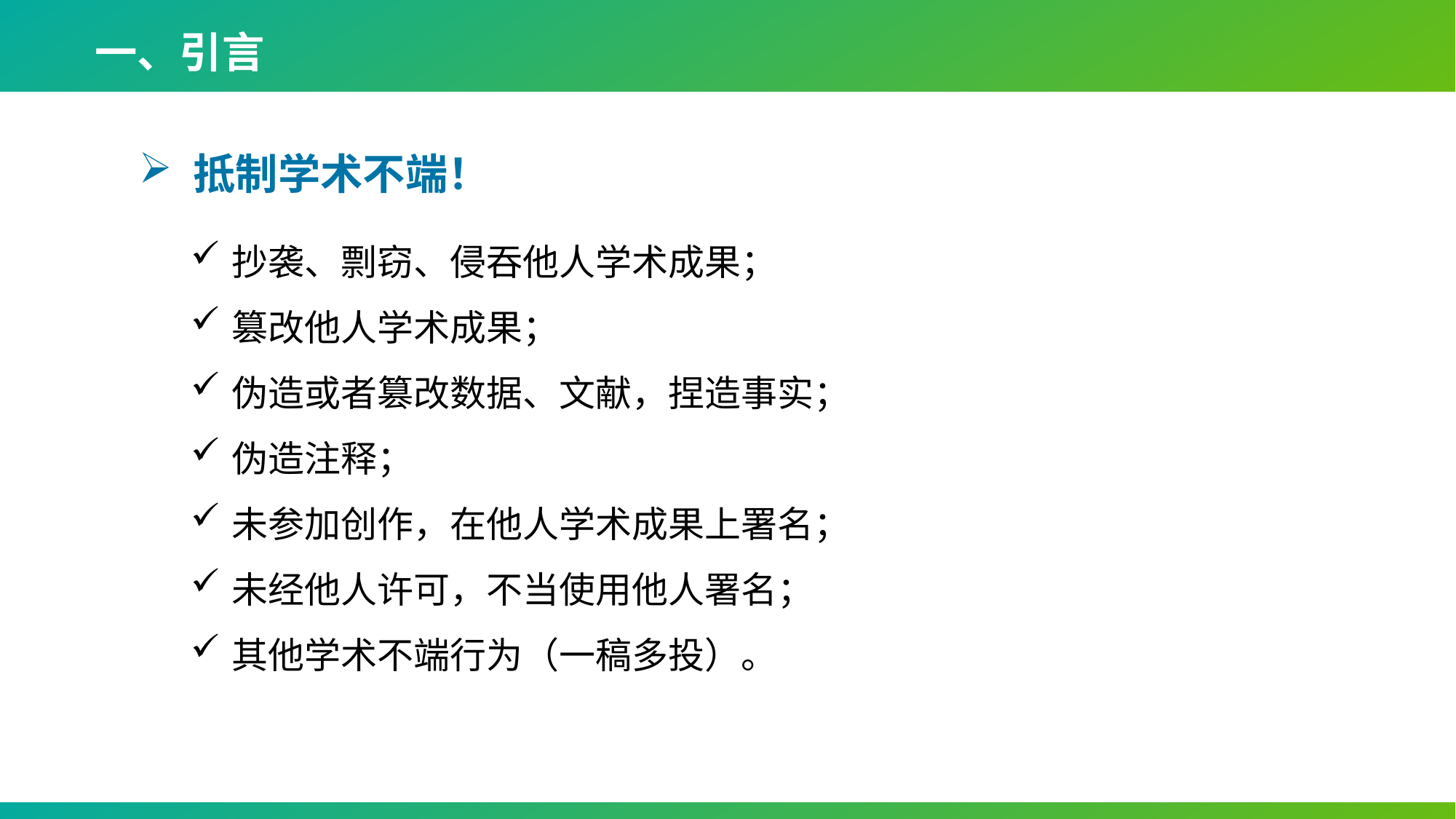

一、引言
抵制学术不端！
抄袭、剽窃、侵吞他人学术成果；
篡改他人学术成果；
伪造或者篡改数据、文献，捏造事实；
伪造注释；
未参加创作，在他人学术成果上署名；
未经他人许可，不当使用他人署名；
其他学术不端行为（一稿多投）。